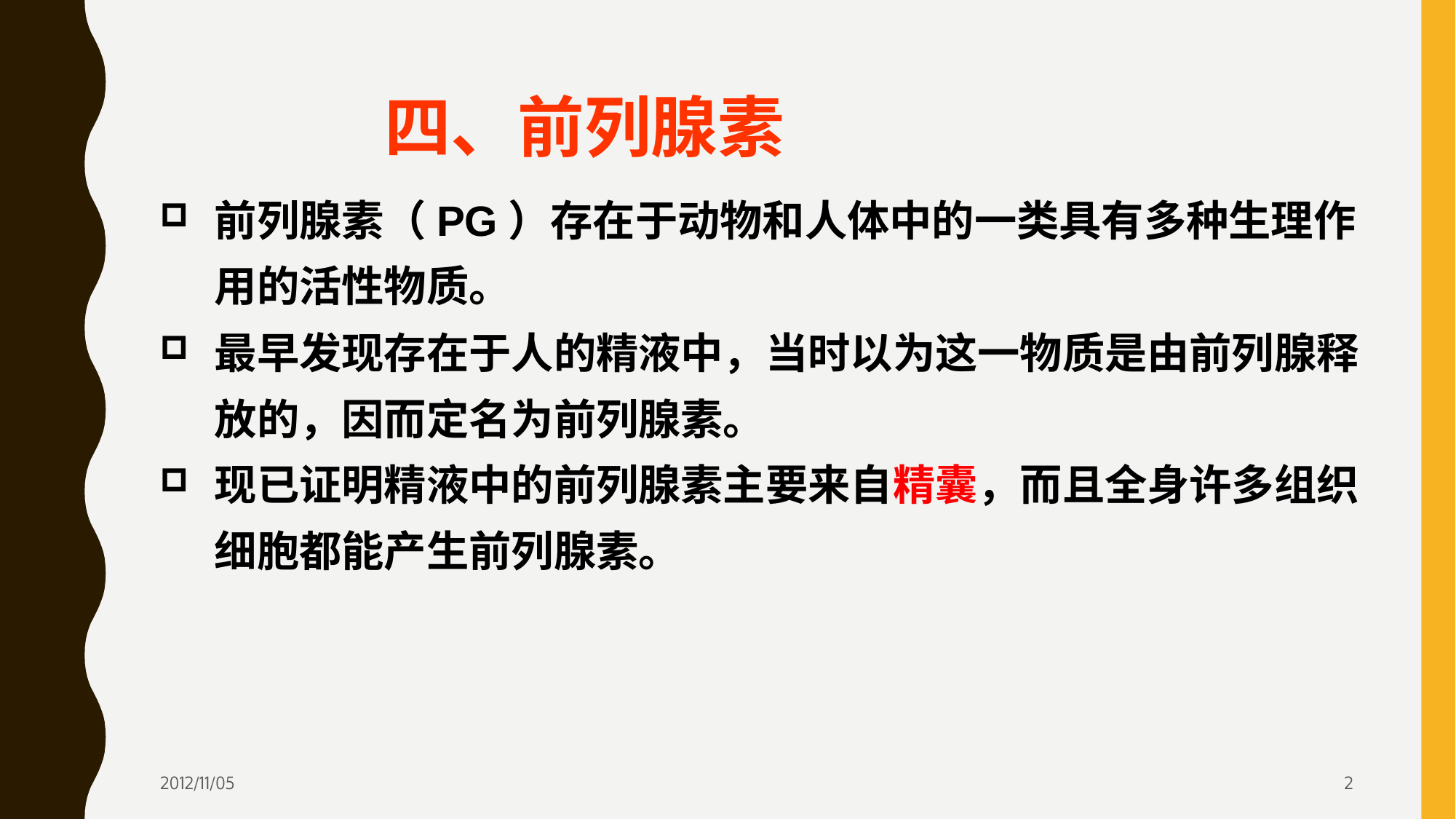

四、前列腺素
前列腺素（PG）存在于动物和人体中的一类具有多种生理作用的活性物质。
最早发现存在于人的精液中，当时以为这一物质是由前列腺释放的，因而定名为前列腺素。
现已证明精液中的前列腺素主要来自精囊，而且全身许多组织细胞都能产生前列腺素。

2012/11/05
2